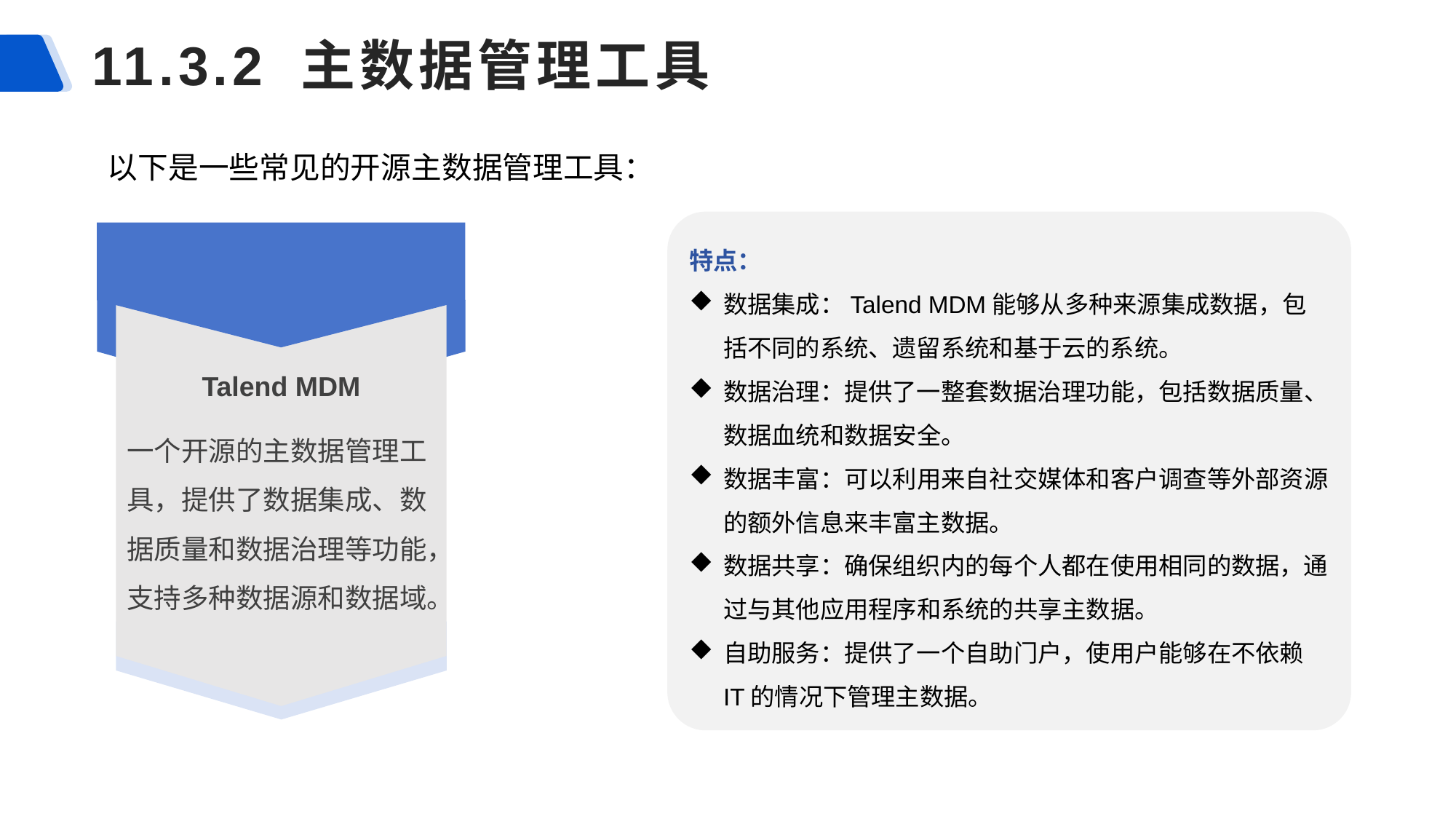

# 11.3.2 主数据管理工具
以下是一些常见的开源主数据管理工具：
特点：
数据集成：Talend MDM能够从多种来源集成数据，包括不同的系统、遗留系统和基于云的系统。
数据治理：提供了一整套数据治理功能，包括数据质量、数据血统和数据安全。
数据丰富：可以利用来自社交媒体和客户调查等外部资源的额外信息来丰富主数据。
数据共享：确保组织内的每个人都在使用相同的数据，通过与其他应用程序和系统的共享主数据。
自助服务：提供了一个自助门户，使用户能够在不依赖IT的情况下管理主数据。

Talend MDM
一个开源的主数据管理工具，提供了数据集成、数据质量和数据治理等功能，支持多种数据源和数据域。